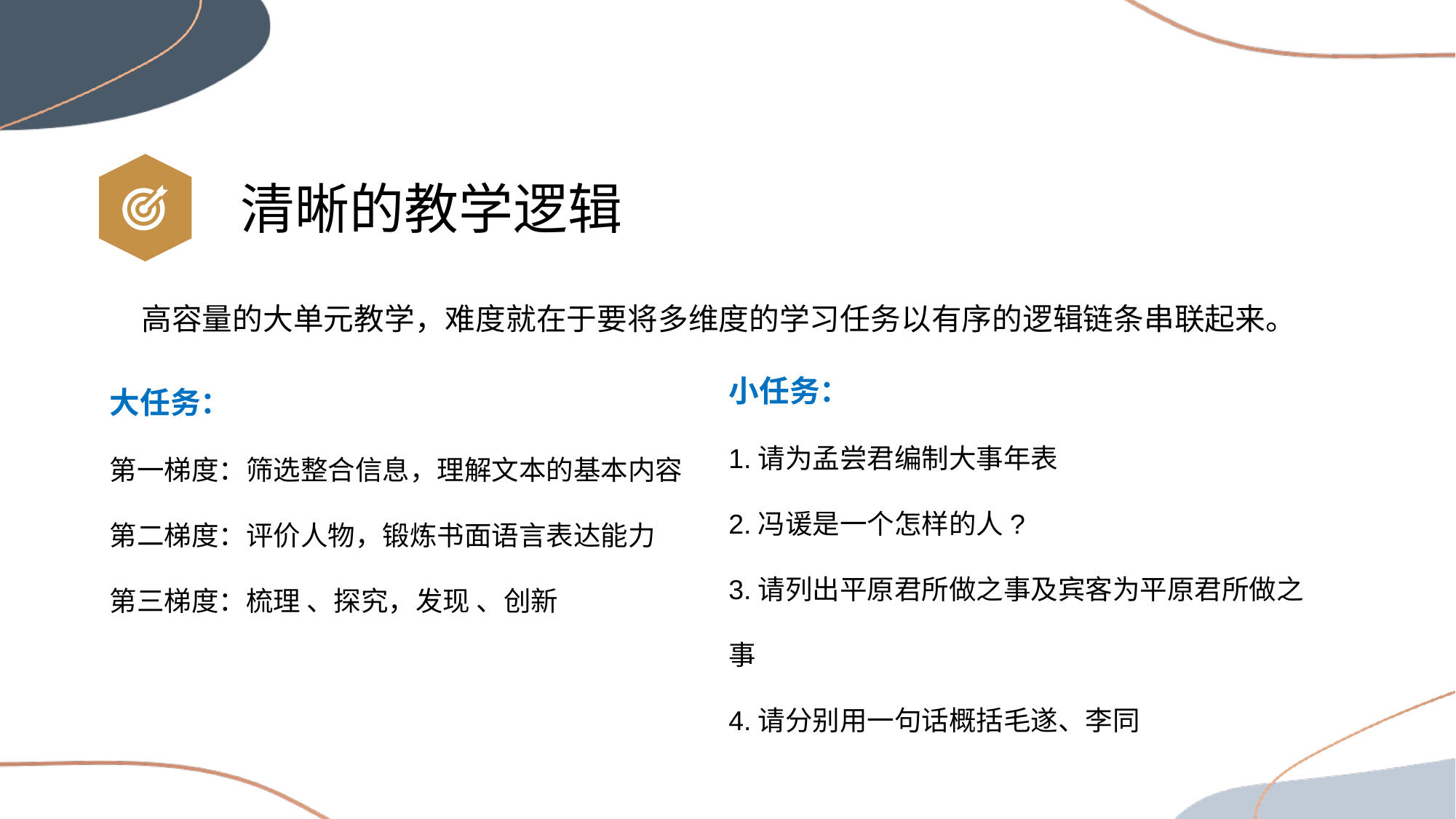

清晰的教学逻辑

       高容量的大单元教学，难度就在于要将多维度的学习任务以有序的逻辑链条串联起来。
小任务：
1.请为孟尝君编制大事年表
2.冯谖是一个怎样的人?
3.请列出平原君所做之事及宾客为平原君所做之事
4.请分别用一句话概括毛遂、李同
大任务：
第一梯度：筛选整合信息，理解文本的基本内容
第二梯度：评价人物，锻炼书面语言表达能力
第三梯度：梳理 、探究，发现 、创新